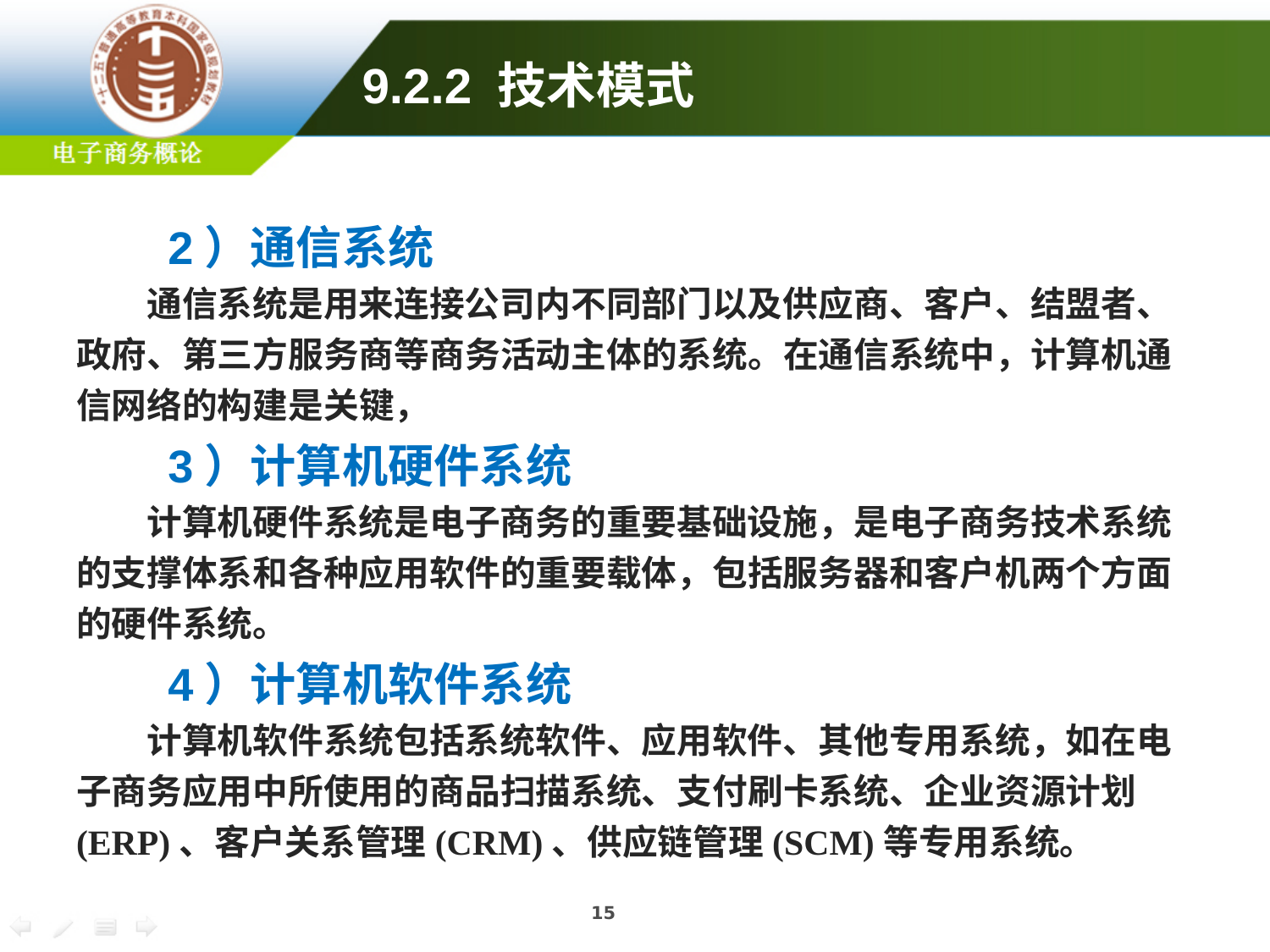

9.2.2 技术模式
2）通信系统
通信系统是用来连接公司内不同部门以及供应商、客户、结盟者、政府、第三方服务商等商务活动主体的系统。在通信系统中，计算机通信网络的构建是关键，
3）计算机硬件系统
计算机硬件系统是电子商务的重要基础设施，是电子商务技术系统的支撑体系和各种应用软件的重要载体，包括服务器和客户机两个方面的硬件系统。
4）计算机软件系统
计算机软件系统包括系统软件、应用软件、其他专用系统，如在电子商务应用中所使用的商品扫描系统、支付刷卡系统、企业资源计划(ERP)、客户关系管理(CRM)、供应链管理(SCM)等专用系统。

15